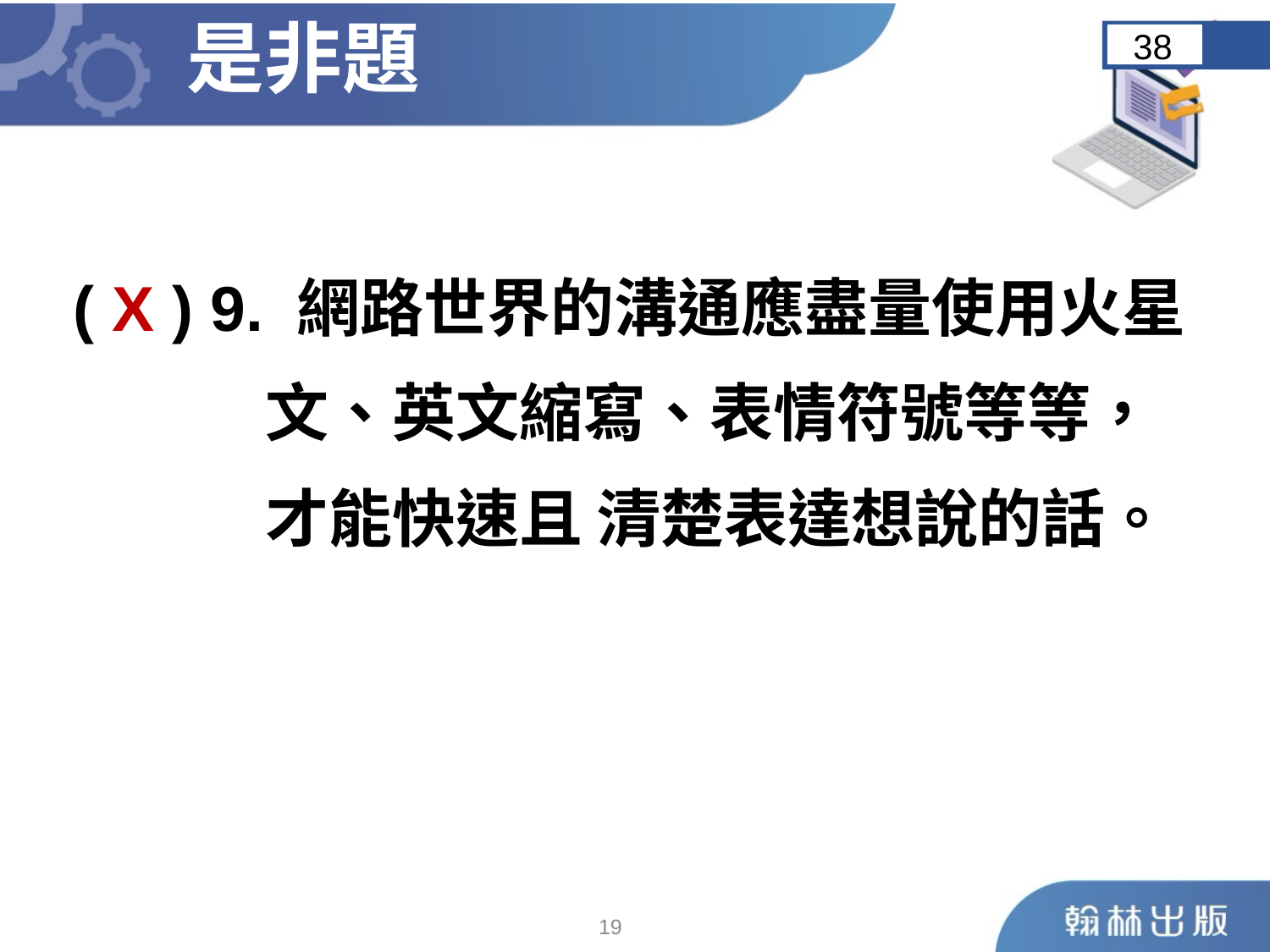

是非題
38
	( X ) 9. 網路世界的溝通應盡量使用火星
              文、英文縮寫、表情符號等等，
              才能快速且 清楚表達想說的話。
19